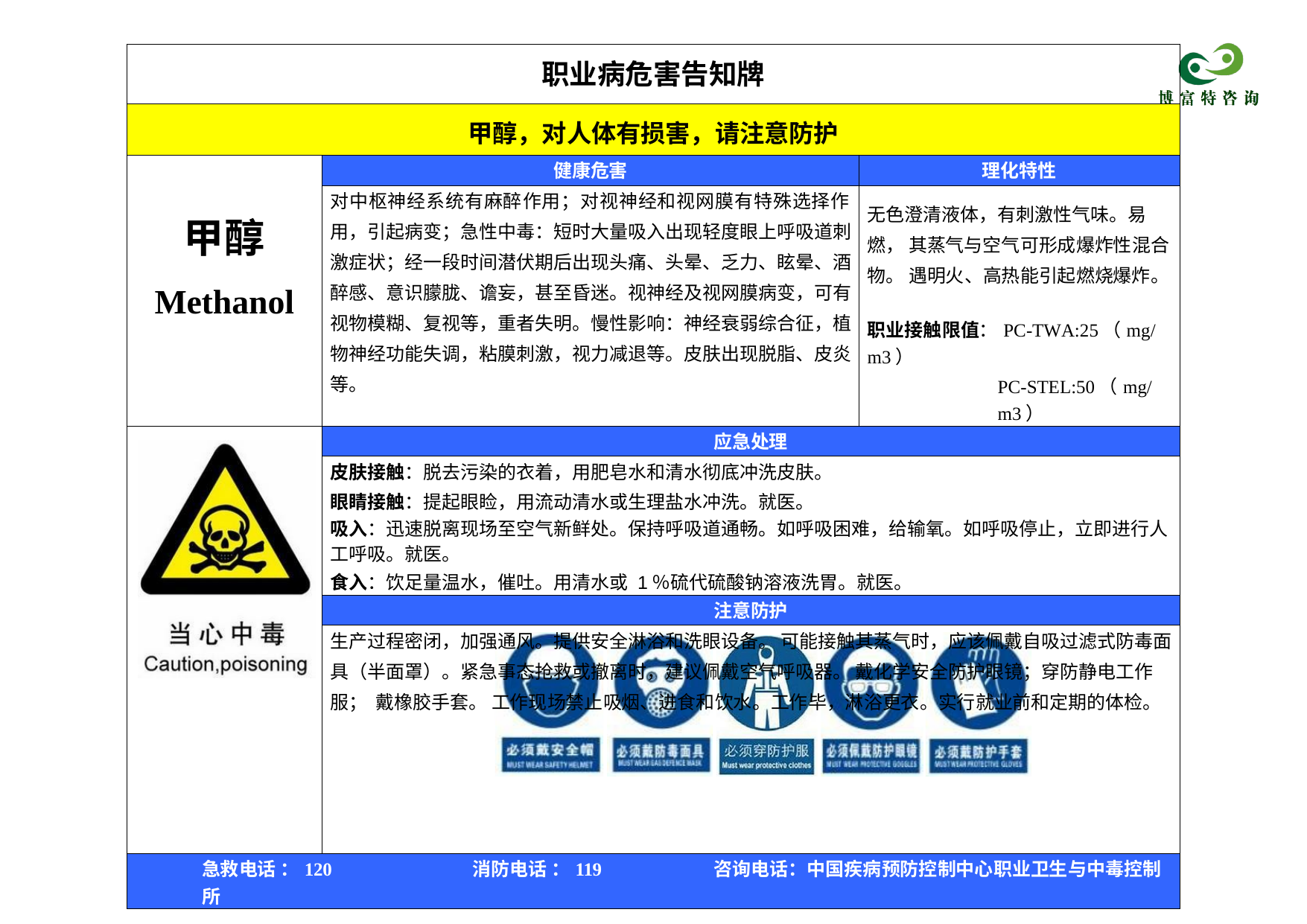

| 职业病危害告知牌 |  |  |
| --- | --- | --- |
| 甲醇，对人体有损害，请注意防护 |  |  |
| 甲醇 Methanol | 健康危害 | 理化特性 |
|  | 对中枢神经系统有麻醉作用；对视神经和视网膜有特殊选择作 用，引起病变；急性中毒：短时大量吸入出现轻度眼上呼吸道刺 激症状；经一段时间潜伏期后出现头痛、头晕、乏力、眩晕、酒 醉感、意识朦胧、谵妄，甚至昏迷。视神经及视网膜病变，可有 视物模糊、复视等，重者失明。慢性影响：神经衰弱综合征，植 物神经功能失调，粘膜刺激，视力减退等。皮肤出现脱脂、皮炎 等。 | 无色澄清液体，有刺激性气味。易燃， 其蒸气与空气可形成爆炸性混合物。 遇明火、高热能引起燃烧爆炸。 职业接触限值：PC-TWA:25（mg/m3） PC-STEL:50（mg/m3） |
|  | 应急处理 |  |
|  | 皮肤接触：脱去污染的衣着，用肥皂水和清水彻底冲洗皮肤。 眼睛接触：提起眼睑，用流动清水或生理盐水冲洗。就医。 吸入：迅速脱离现场至空气新鲜处。保持呼吸道通畅。如呼吸困难，给输氧。如呼吸停止，立即进行人 工呼吸。就医。 食入：饮足量温水，催吐。用清水或 1％硫代硫酸钠溶液洗胃。就医。 |  |
|  | 注意防护 |  |
|  | 生产过程密闭，加强通风。提供安全淋浴和洗眼设备。 可能接触其蒸气时，应该佩戴自吸过滤式防毒面 具（半面罩）。紧急事态抢救或撤离时，建议佩戴空气呼吸器。 戴化学安全防护眼镜；穿防静电工作服； 戴橡胶手套。 工作现场禁止吸烟、进食和饮水。工作毕，淋浴更衣。实行就业前和定期的体检。 |  |
| 急救电话 ：120 消防电话 ：119 咨询电话：中国疾病预防控制中心职业卫生与中毒控制所 |  |  |